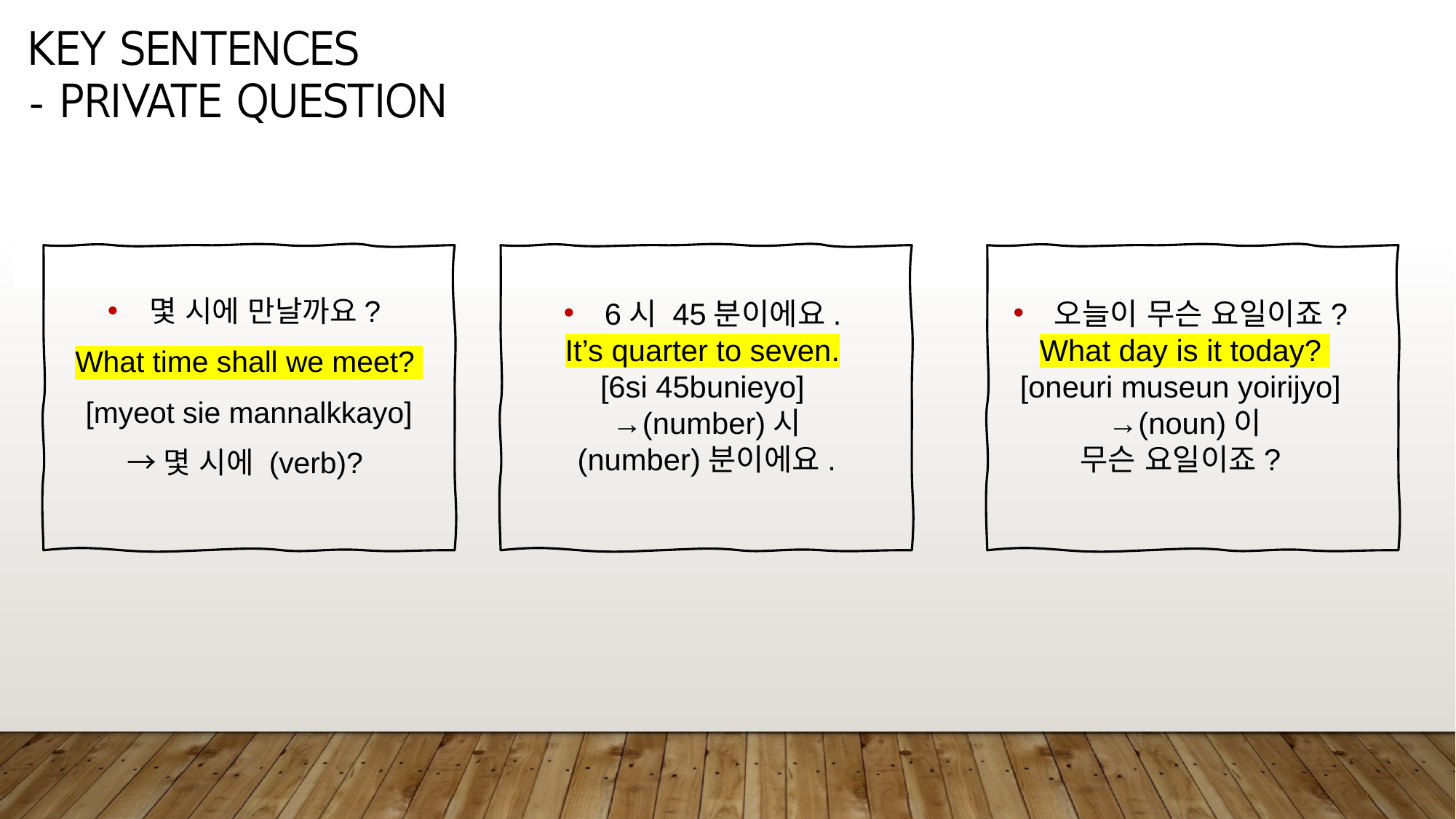

# Key sentences - private question

 몇 시에 만날까요?
What time shall we meet?
[myeot sie mannalkkayo]
→몇 시에 (verb)?
6시 45분이에요.
It’s quarter to seven.
[6si 45bunieyo]
→(number)시
(number)분이에요.
오늘이 무슨 요일이죠?
What day is it today?
[oneuri museun yoirijyo]
→(noun)이
무슨 요일이죠?